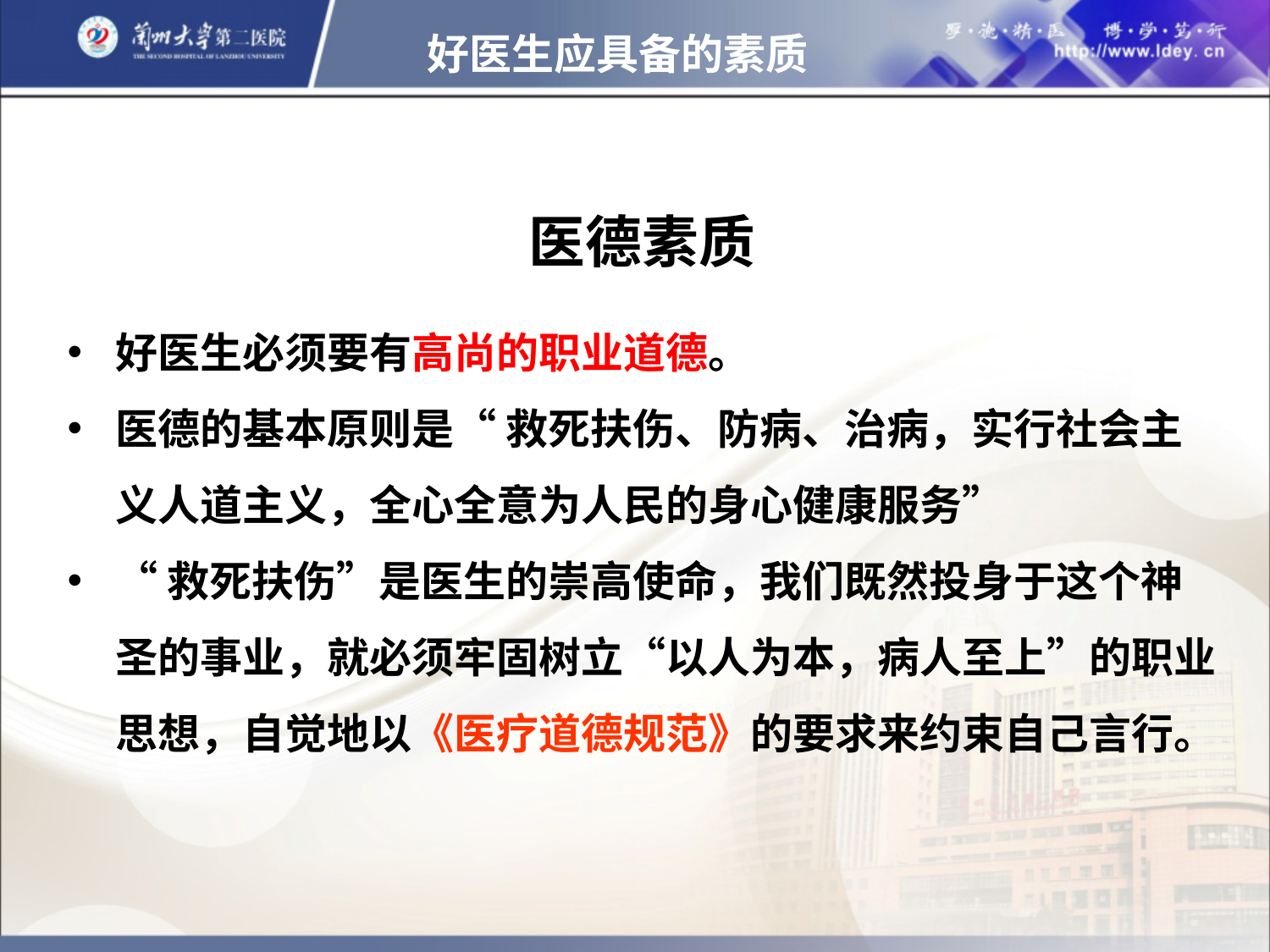

好医生应具备的素质
医德素质
好医生必须要有高尚的职业道德。
医德的基本原则是“ 救死扶伤、防病、治病，实行社会主义人道主义，全心全意为人民的身心健康服务”
“救死扶伤”是医生的崇高使命，我们既然投身于这个神圣的事业，就必须牢固树立“以人为本，病人至上”的职业思想，自觉地以《医疗道德规范》的要求来约束自己言行。